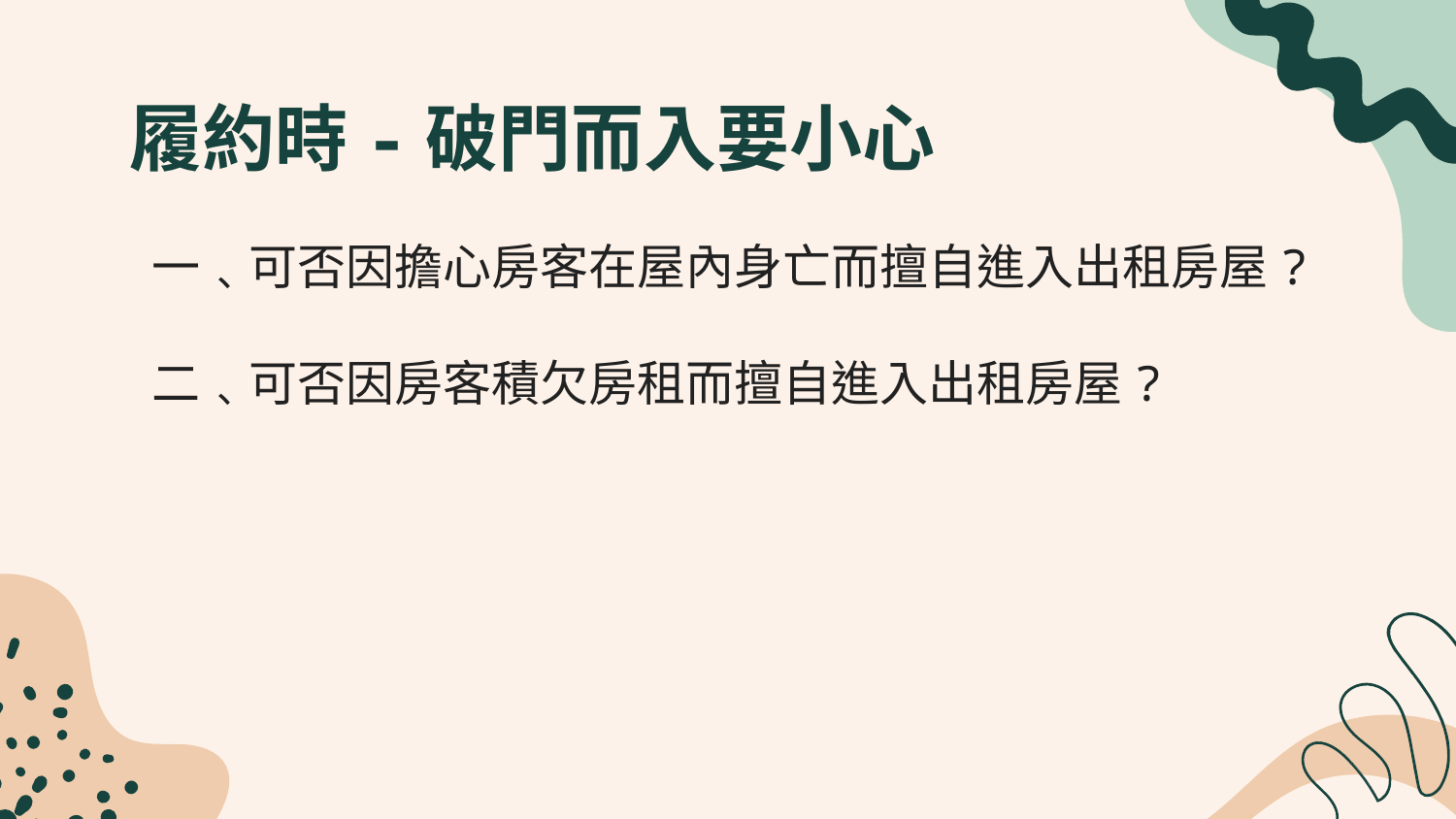

# 履約時-破門而入要小心
一﹑可否因擔心房客在屋內身亡而擅自進入出租房屋?

二﹑可否因房客積欠房租而擅自進入出租房屋?